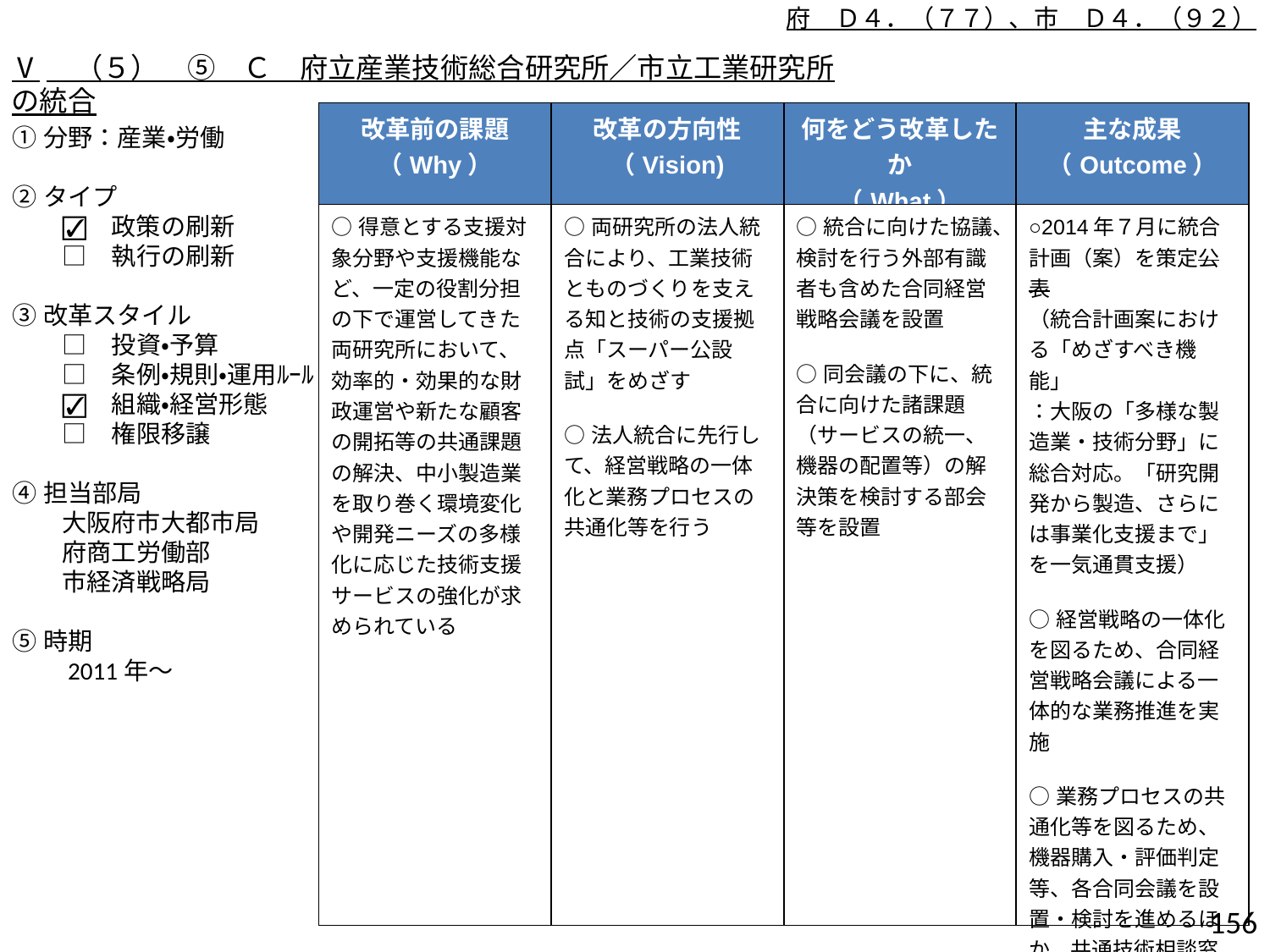

府　Ｄ４．（７７）、市　Ｄ４．（９２）
Ⅴ　（５）　⑤　Ｃ　府立産業技術総合研究所／市立工業研究所の統合
| 改革前の課題 （Why） | 改革の方向性 （Vision) | 何をどう改革したか （What） | 主な成果 （Outcome） |
| --- | --- | --- | --- |
| ○得意とする支援対象分野や支援機能など、一定の役割分担の下で運営してきた両研究所において、効率的・効果的な財政運営や新たな顧客の開拓等の共通課題の解決、中小製造業を取り巻く環境変化や開発ニーズの多様化に応じた技術支援サービスの強化が求められている | ○両研究所の法人統合により、工業技術とものづくりを支える知と技術の支援拠点「スーパー公設試」をめざす ○法人統合に先行して、経営戦略の一体化と業務プロセスの共通化等を行う | ○統合に向けた協議、検討を行う外部有識者も含めた合同経営戦略会議を設置 ○同会議の下に、統合に向けた諸課題（サービスの統一、機器の配置等）の解決策を検討する部会等を設置 | ○2014年７月に統合計画（案）を策定公表 （統合計画案における「めざすべき機能」 ：大阪の「多様な製造業・技術分野」に総合対応。「研究開発から製造、さらには事業化支援まで」を一気通貫支援） ○経営戦略の一体化を図るため、合同経営戦略会議による一体的な業務推進を実施 ○業務プロセスの共通化等を図るため、機器購入・評価判定等、各合同会議を設置・検討を進めるほか、共通技術相談窓口の設置等を実施 |
①分野：産業・労働

②タイプ
　　☑　政策の刷新
　　□　執行の刷新

③改革スタイル
　　□　投資・予算
　　□　条例・規則・運用ﾙｰﾙ
　　☑　組織・経営形態
　　□　権限移譲

④担当部局
　　大阪府市大都市局
　　府商工労働部
　　市経済戦略局

⑤時期
　　2011年～
156